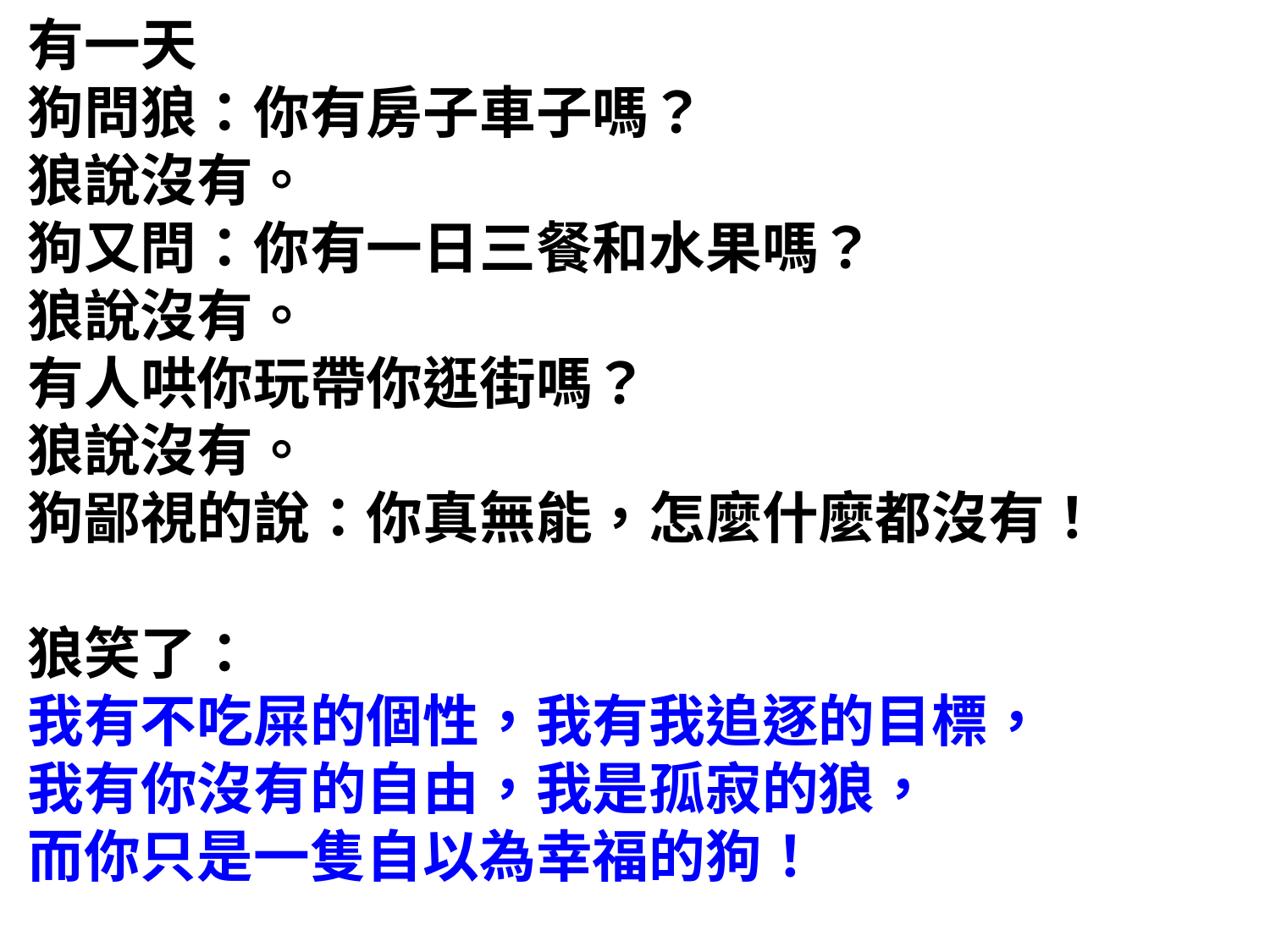

有一天
狗問狼：你有房子車子嗎？
狼說沒有。
狗又問：你有一日三餐和水果嗎？
狼說沒有。
有人哄你玩帶你逛街嗎？
狼說沒有。
狗鄙視的說：你真無能，怎麼什麼都沒有！

狼笑了：
我有不吃屎的個性，我有我追逐的目標，
我有你沒有的自由，我是孤寂的狼，
而你只是一隻自以為幸福的狗！﻿